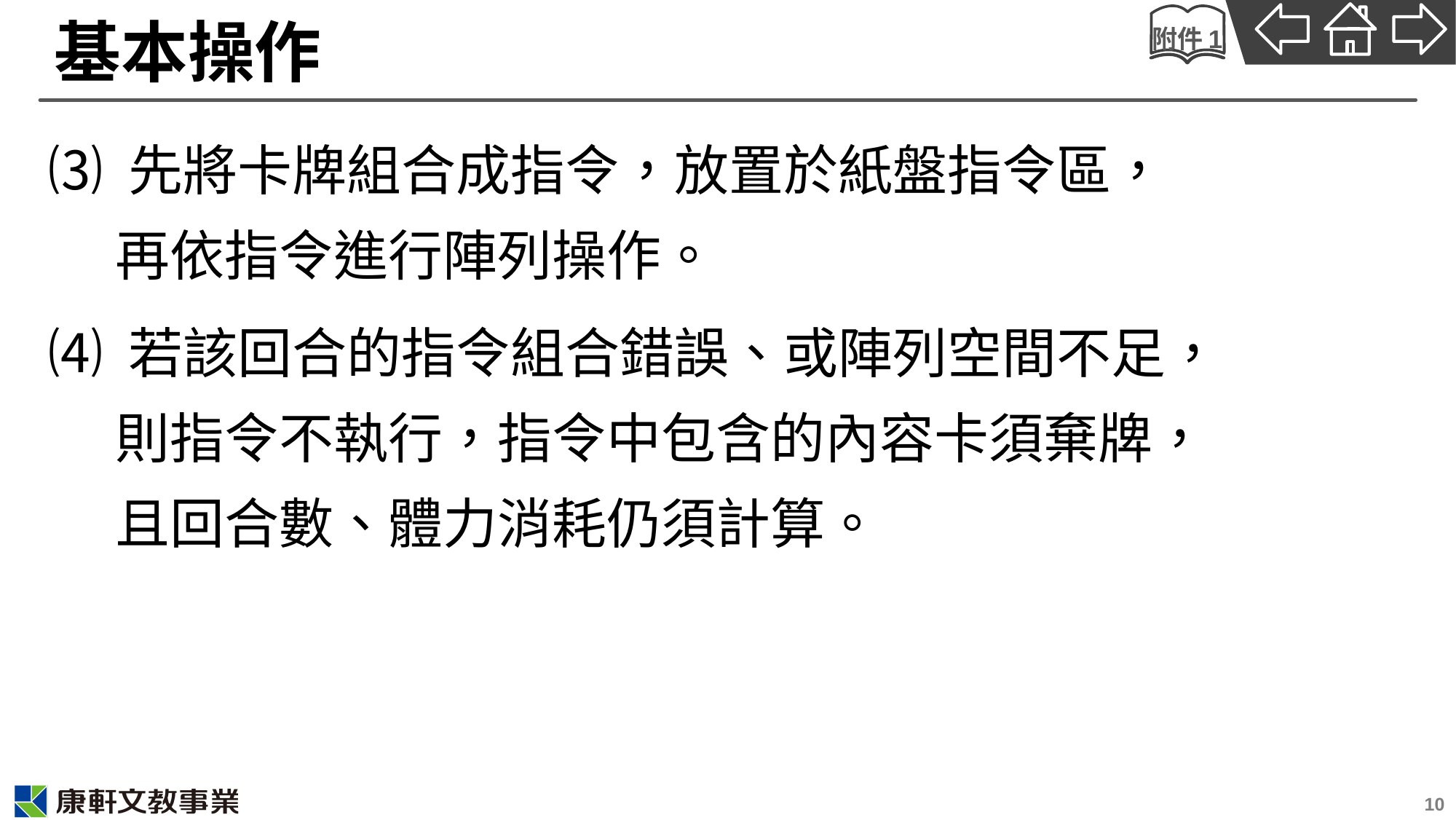

# 基本操作
附件1
⑶ 先將卡牌組合成指令，放置於紙盤指令區，
再依指令進行陣列操作。
⑷ 若該回合的指令組合錯誤、或陣列空間不足，
則指令不執行，指令中包含的內容卡須棄牌，
且回合數、體力消耗仍須計算。
10